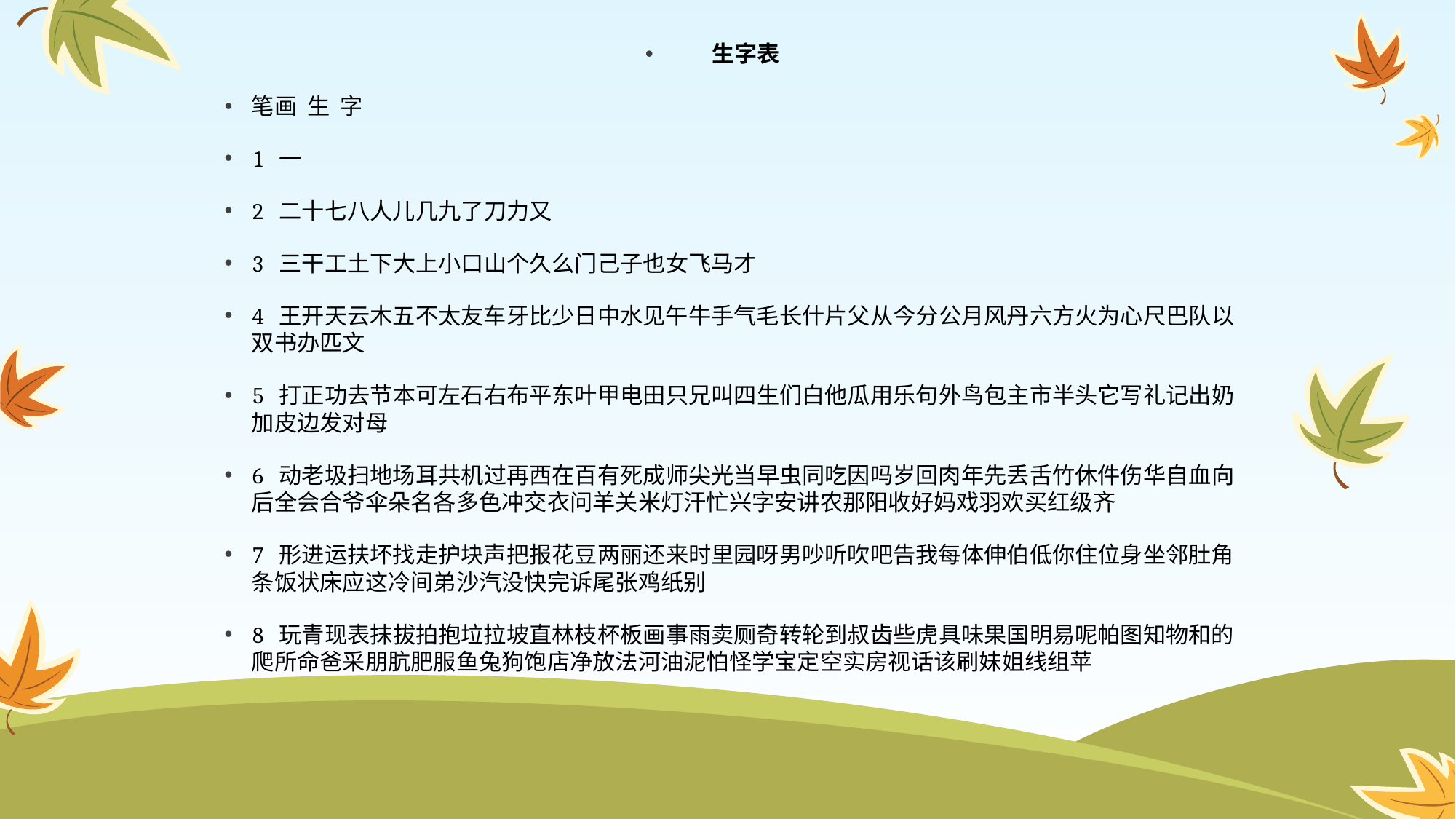

生字表
笔画  生  字
1  一
2  二十七八人儿几九了刀力又
3  三干工土下大上小口山个久么门己子也女飞马才
4  王开天云木五不太友车牙比少日中水见午牛手气毛长什片父从今分公月风丹六方火为心尺巴队以双书办匹文
5  打正功去节本可左石右布平东叶甲电田只兄叫四生们白他瓜用乐句外鸟包主市半头它写礼记出奶加皮边发对母
6  动老圾扫地场耳共机过再西在百有死成师尖光当早虫同吃因吗岁回肉年先丢舌竹休件伤华自血向后全会合爷伞朵名各多色冲交衣问羊关米灯汗忙兴字安讲农那阳收好妈戏羽欢买红级齐
7  形进运扶坏找走护块声把报花豆两丽还来时里园呀男吵听吹吧告我每体伸伯低你住位身坐邻肚角条饭状床应这冷间弟沙汽没快完诉尾张鸡纸别
8  玩青现表抹拔拍抱垃拉坡直林枝杯板画事雨卖厕奇转轮到叔齿些虎具味果国明易呢帕图知物和的爬所命爸采朋肮肥服鱼兔狗饱店净放法河油泥怕怪学宝定空实房视话该刷妹姐线组苹